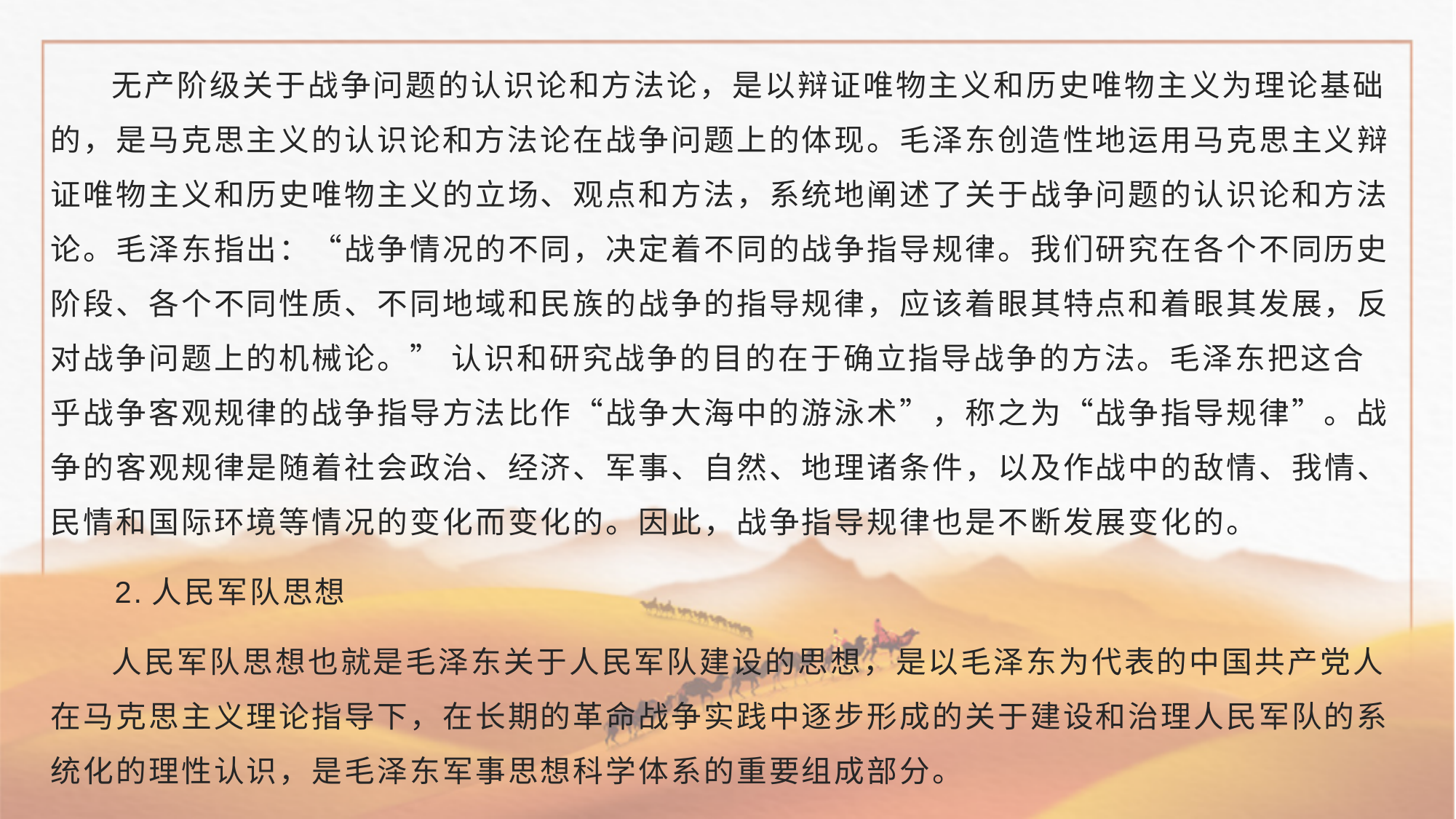

无产阶级关于战争问题的认识论和方法论，是以辩证唯物主义和历史唯物主义为理论基础的，是马克思主义的认识论和方法论在战争问题上的体现。毛泽东创造性地运用马克思主义辩证唯物主义和历史唯物主义的立场、观点和方法，系统地阐述了关于战争问题的认识论和方法论。毛泽东指出：“战争情况的不同，决定着不同的战争指导规律。我们研究在各个不同历史阶段、各个不同性质、不同地域和民族的战争的指导规律，应该着眼其特点和着眼其发展，反对战争问题上的机械论。” 认识和研究战争的目的在于确立指导战争的方法。毛泽东把这合乎战争客观规律的战争指导方法比作“战争大海中的游泳术”，称之为“战争指导规律”。战争的客观规律是随着社会政治、经济、军事、自然、地理诸条件，以及作战中的敌情、我情、民情和国际环境等情况的变化而变化的。因此，战争指导规律也是不断发展变化的。
      2.人民军队思想
      人民军队思想也就是毛泽东关于人民军队建设的思想，是以毛泽东为代表的中国共产党人在马克思主义理论指导下，在长期的革命战争实践中逐步形成的关于建设和治理人民军队的系统化的理性认识，是毛泽东军事思想科学体系的重要组成部分。